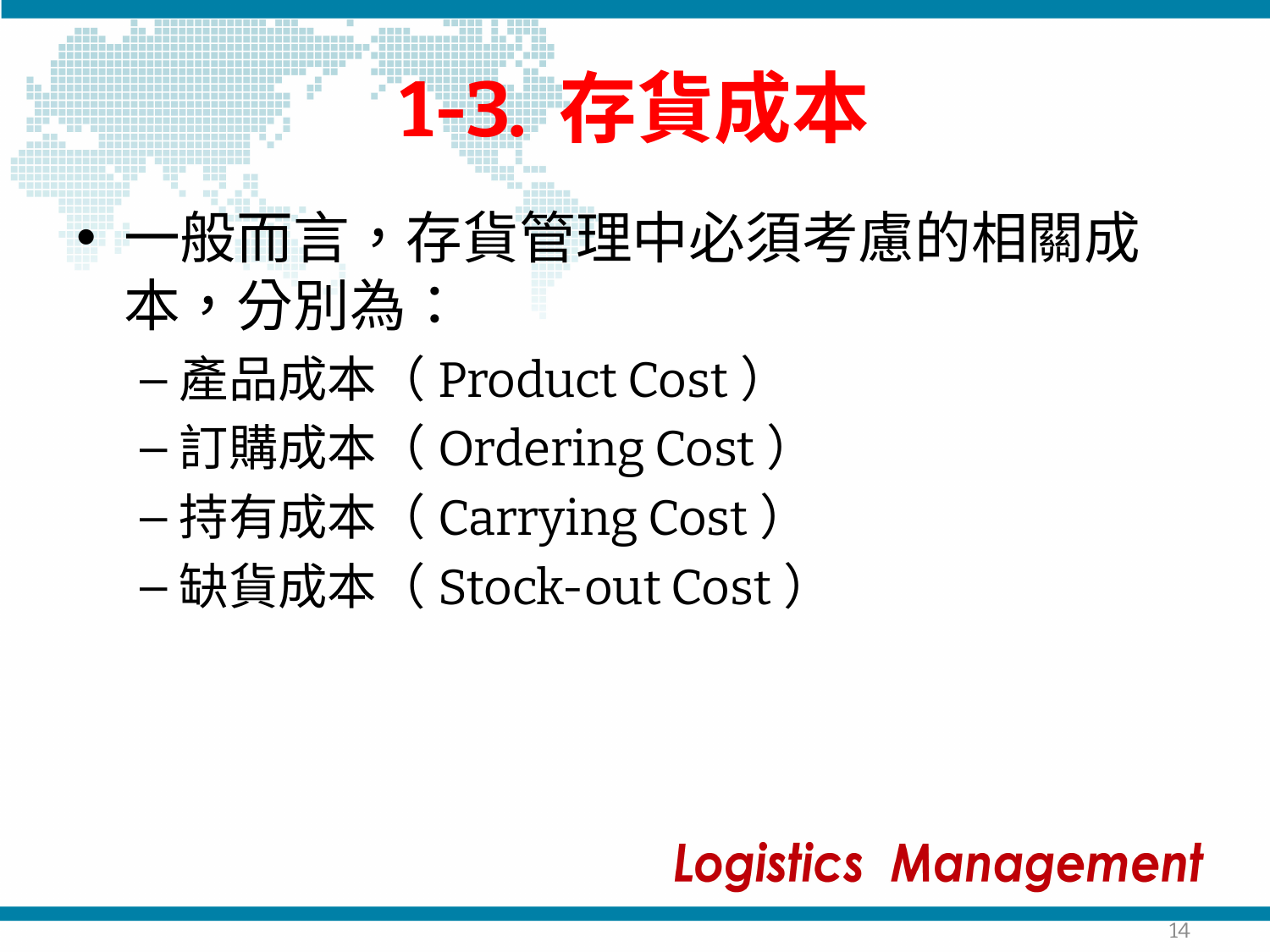

# 1-3. 存貨成本
一般而言，存貨管理中必須考慮的相關成本，分別為：
產品成本（Product Cost）
訂購成本（Ordering Cost）
持有成本（Carrying Cost）
缺貨成本（Stock-out Cost）
14